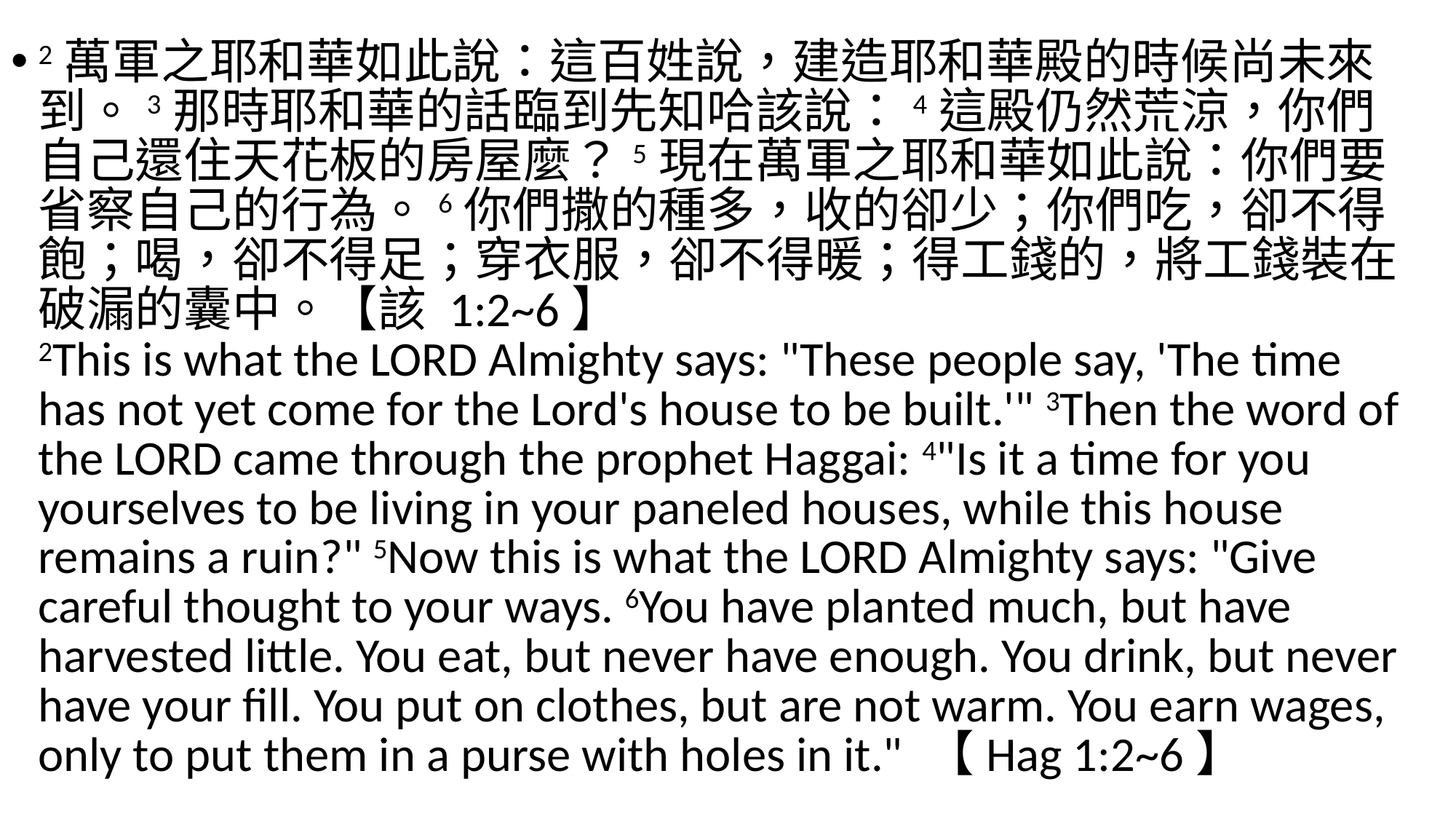

2萬軍之耶和華如此說：這百姓說，建造耶和華殿的時候尚未來到。3那時耶和華的話臨到先知哈該說：4這殿仍然荒涼，你們自己還住天花板的房屋麼？5現在萬軍之耶和華如此說：你們要省察自己的行為。6你們撒的種多，收的卻少；你們吃，卻不得飽；喝，卻不得足；穿衣服，卻不得暖；得工錢的，將工錢裝在破漏的囊中。【該 1:2~6】
2This is what the LORD Almighty says: "These people say, 'The time has not yet come for the Lord's house to be built.'" 3Then the word of the LORD came through the prophet Haggai: 4"Is it a time for you yourselves to be living in your paneled houses, while this house remains a ruin?" 5Now this is what the LORD Almighty says: "Give careful thought to your ways. 6You have planted much, but have harvested little. You eat, but never have enough. You drink, but never have your fill. You put on clothes, but are not warm. You earn wages, only to put them in a purse with holes in it." 【Hag 1:2~6】
#